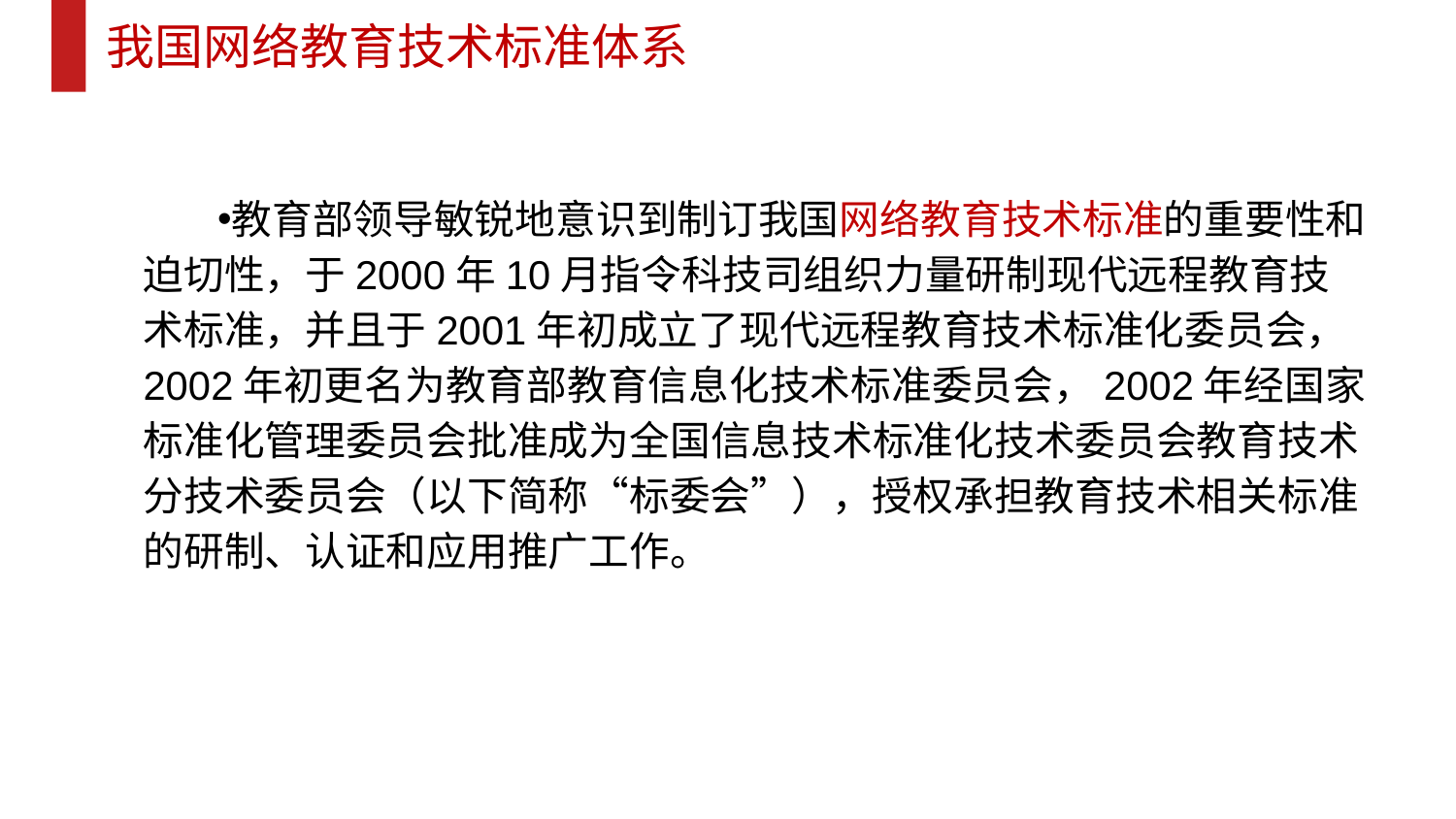

我国网络教育技术标准体系
教育部领导敏锐地意识到制订我国网络教育技术标准的重要性和迫切性，于2000年10月指令科技司组织力量研制现代远程教育技术标准，并且于2001年初成立了现代远程教育技术标准化委员会，2002年初更名为教育部教育信息化技术标准委员会，2002年经国家标准化管理委员会批准成为全国信息技术标准化技术委员会教育技术分技术委员会（以下简称“标委会”），授权承担教育技术相关标准的研制、认证和应用推广工作。